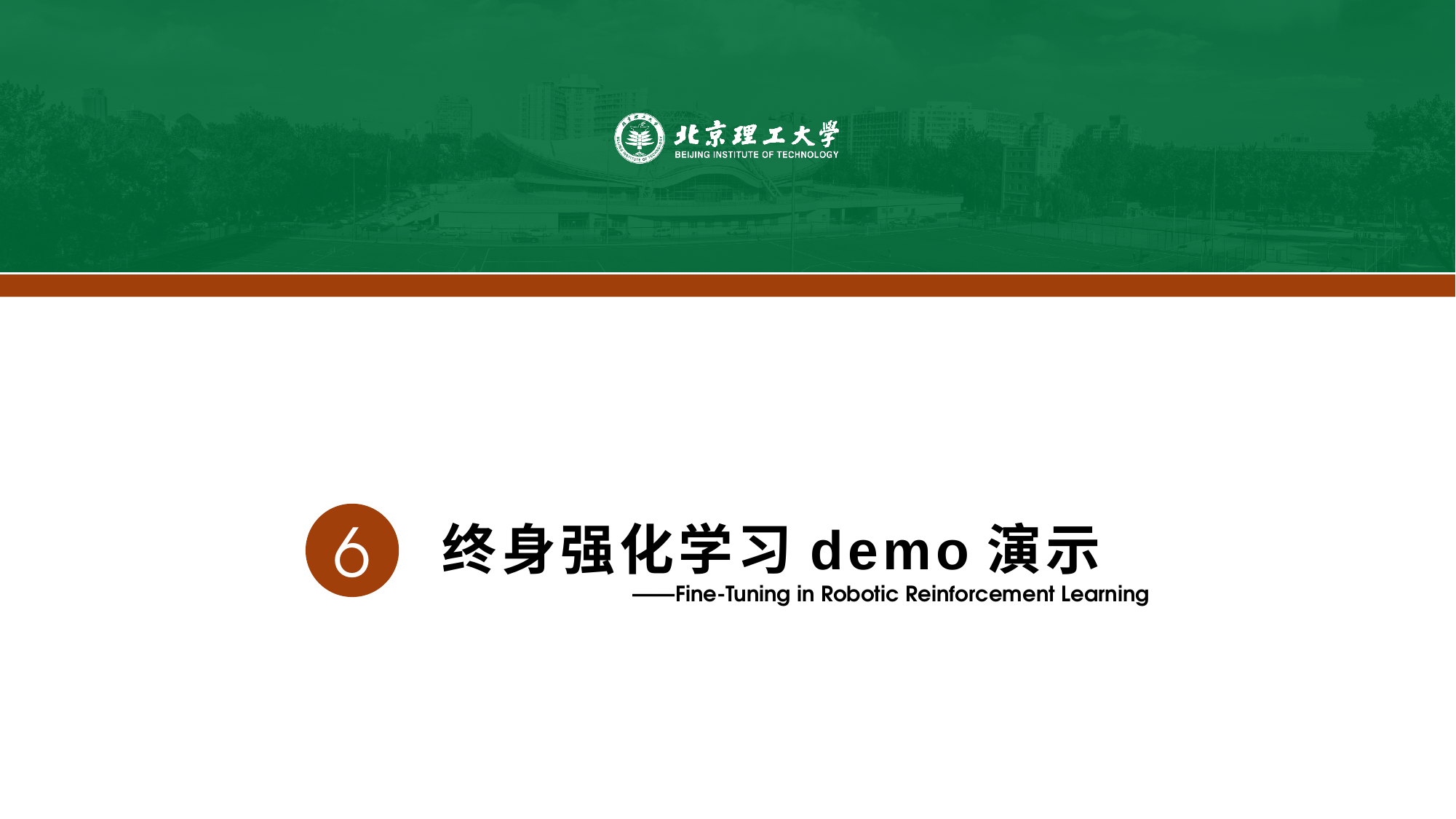

6
终身强化学习demo演示
——Fine-Tuning in Robotic Reinforcement Learning